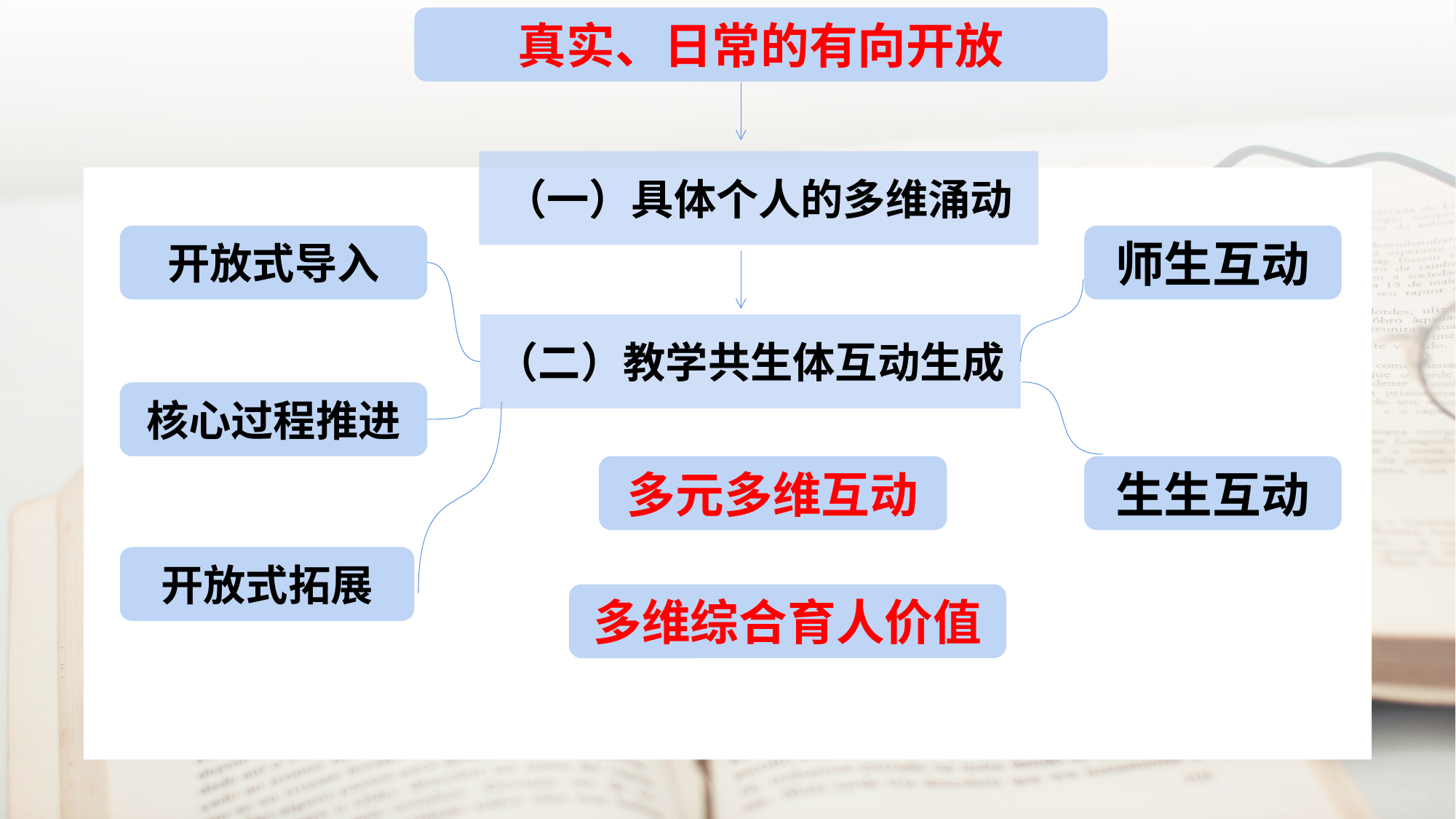

真实、日常的有向开放
（一）具体个人的多维涌动

开放式导入
师生互动
（二）教学共生体互动生成
核心过程推进
多元多维互动
生生互动
开放式拓展
多维综合育人价值